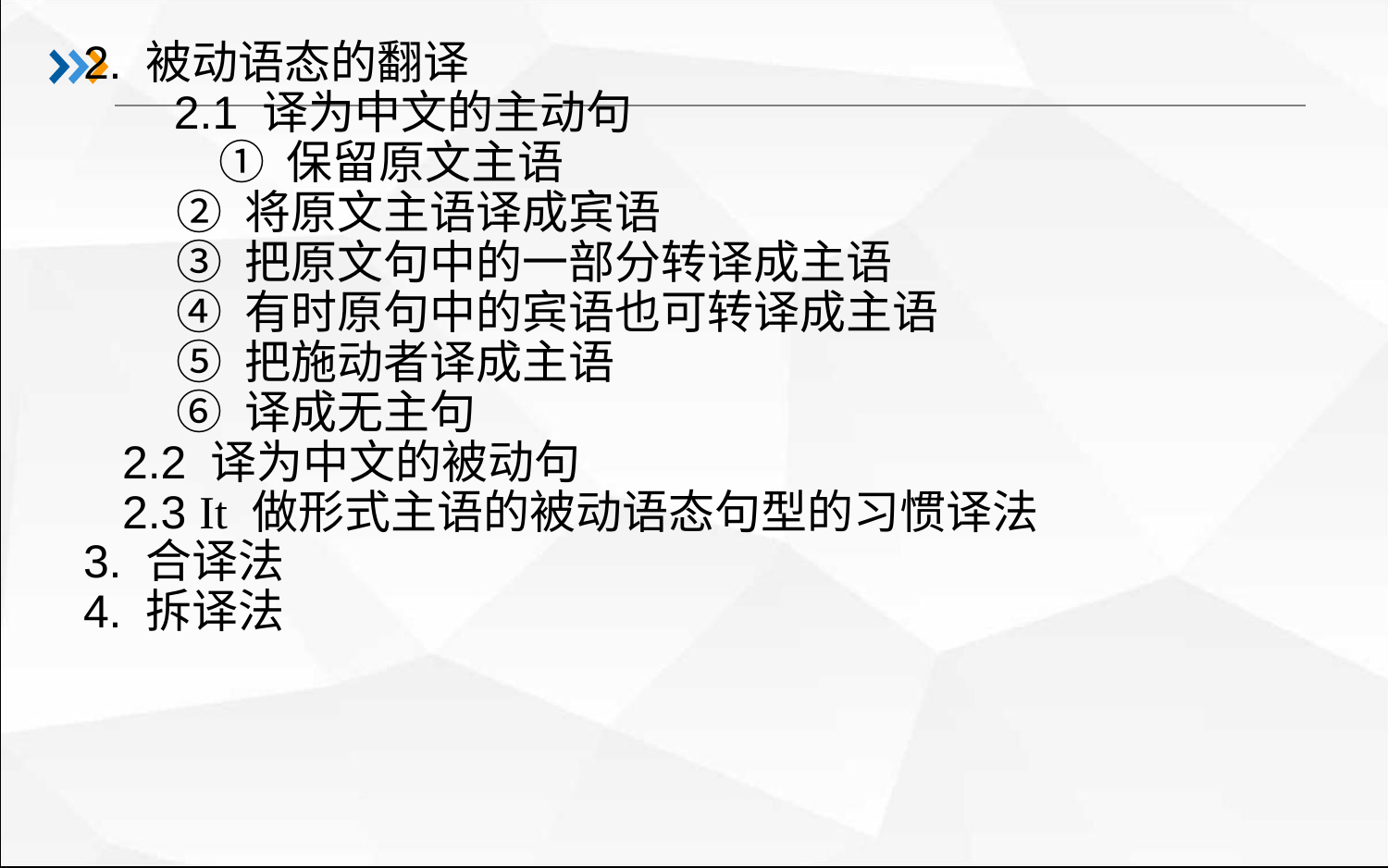

#
2. 被动语态的翻译
       2.1 译为中文的主动句
             ① 保留原文主语
         ② 将原文主语译成宾语
         ③ 把原文句中的一部分转译成主语
         ④ 有时原句中的宾语也可转译成主语
         ⑤ 把施动者译成主语
         ⑥ 译成无主句
   2.2 译为中文的被动句
   2.3 It 做形式主语的被动语态句型的习惯译法
3. 合译法
4. 拆译法